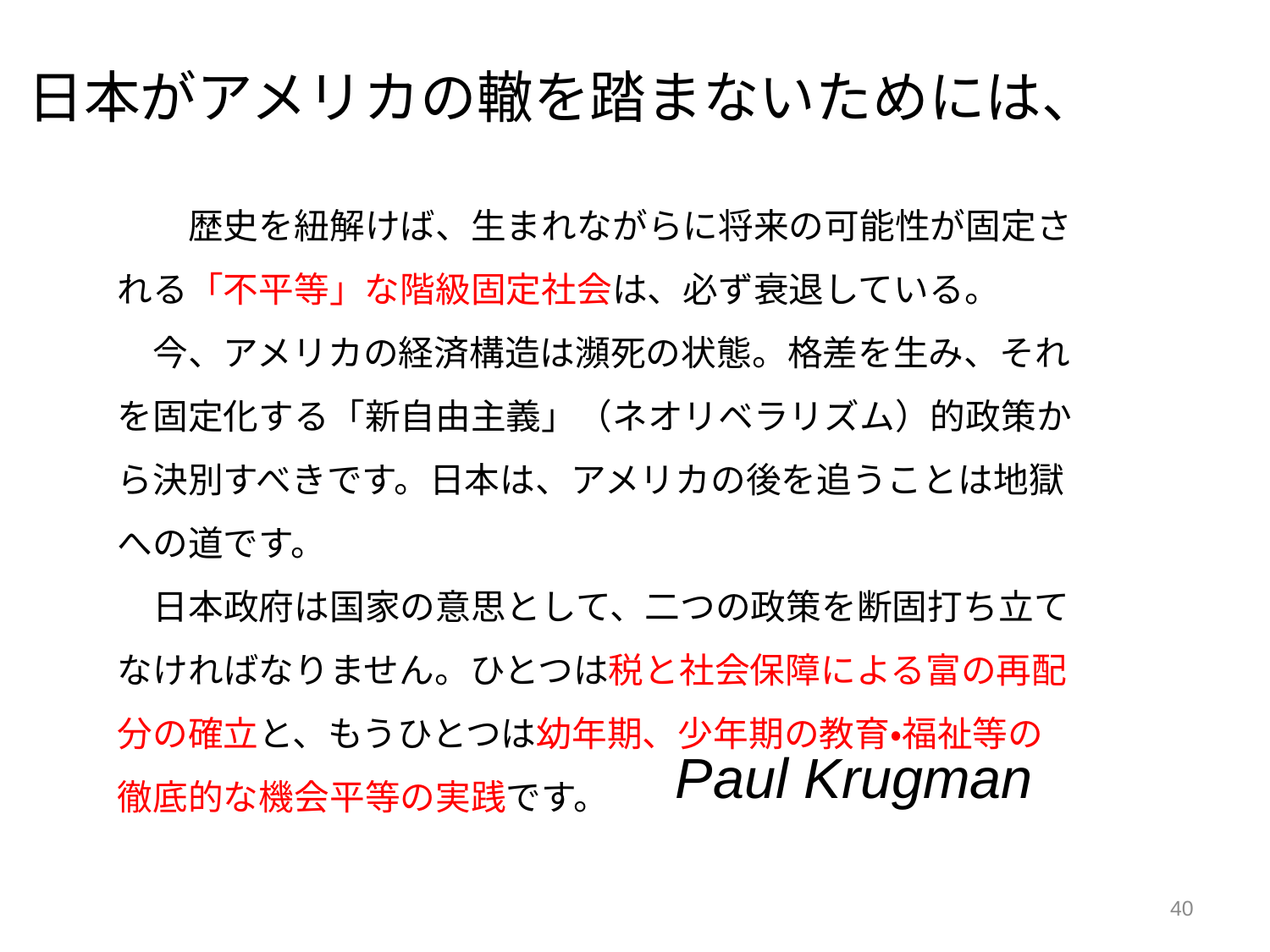

日本がアメリカの轍を踏まないためには、
　　歴史を紐解けば、生まれながらに将来の可能性が固定される「不平等」な階級固定社会は、必ず衰退している。
　今、アメリカの経済構造は瀕死の状態。格差を生み、それを固定化する「新自由主義」（ネオリベラリズム）的政策から決別すべきです。日本は、アメリカの後を追うことは地獄への道です。
　日本政府は国家の意思として、二つの政策を断固打ち立てなければなりません。ひとつは税と社会保障による富の再配分の確立と、もうひとつは幼年期、少年期の教育・福祉等の徹底的な機会平等の実践です。
Paul Krugman
40